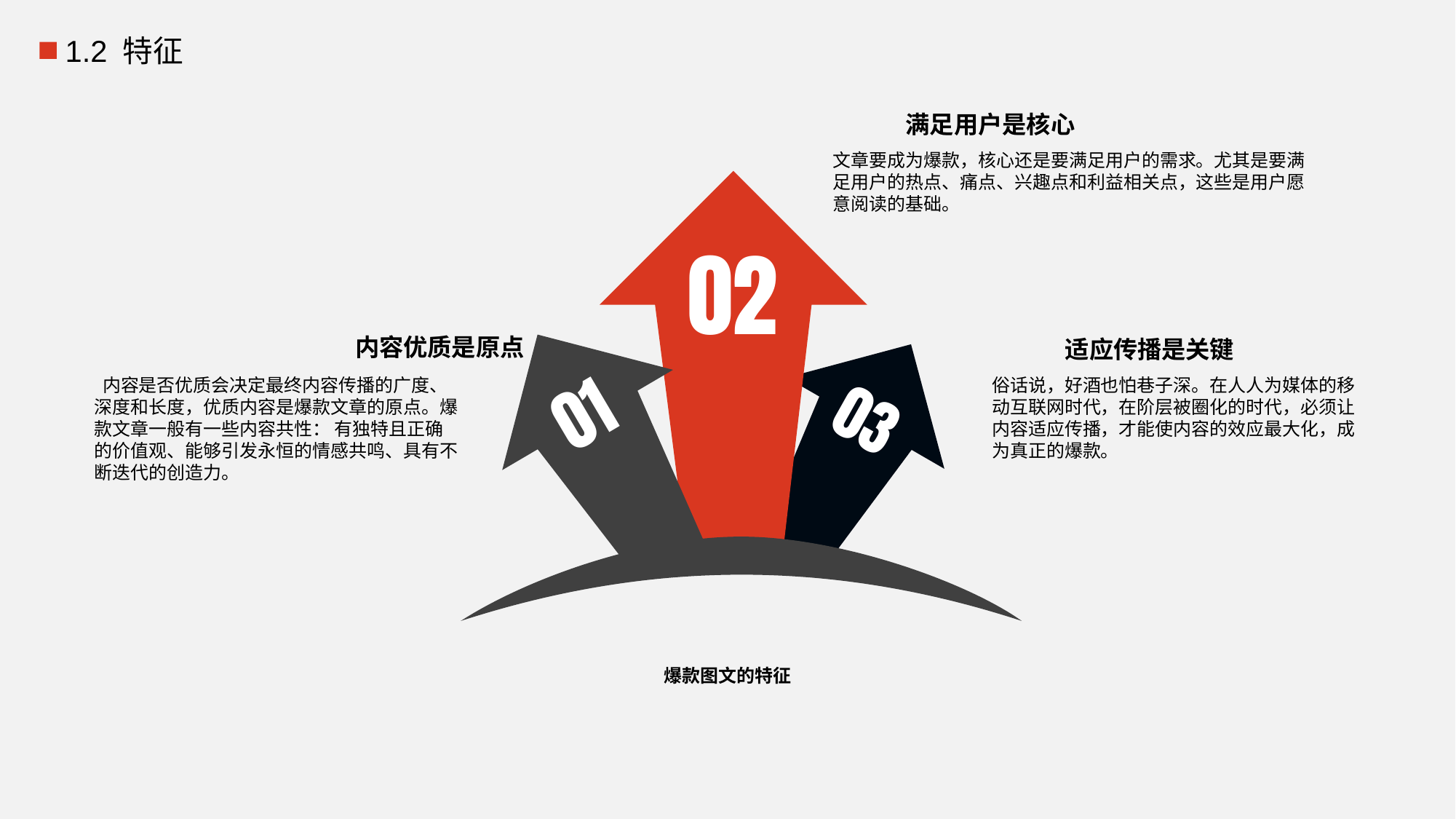

1.2 特征

满足用户是核心
文章要成为爆款，核心还是要满足用户的需求。尤其是要满足用户的热点、痛点、兴趣点和利益相关点，这些是用户愿意阅读的基础。

02

内容优质是原点

适应传播是关键
 内容是否优质会决定最终内容传播的广度、深度和长度，优质内容是爆款文章的原点。爆款文章一般有一些内容共性： 有独特且正确的价值观、能够引发永恒的情感共鸣、具有不断迭代的创造力。
俗话说，好酒也怕巷子深。在人人为媒体的移动互联网时代，在阶层被圈化的时代，必须让内容适应传播，才能使内容的效应最大化，成为真正的爆款。
01
03

爆款图文的特征